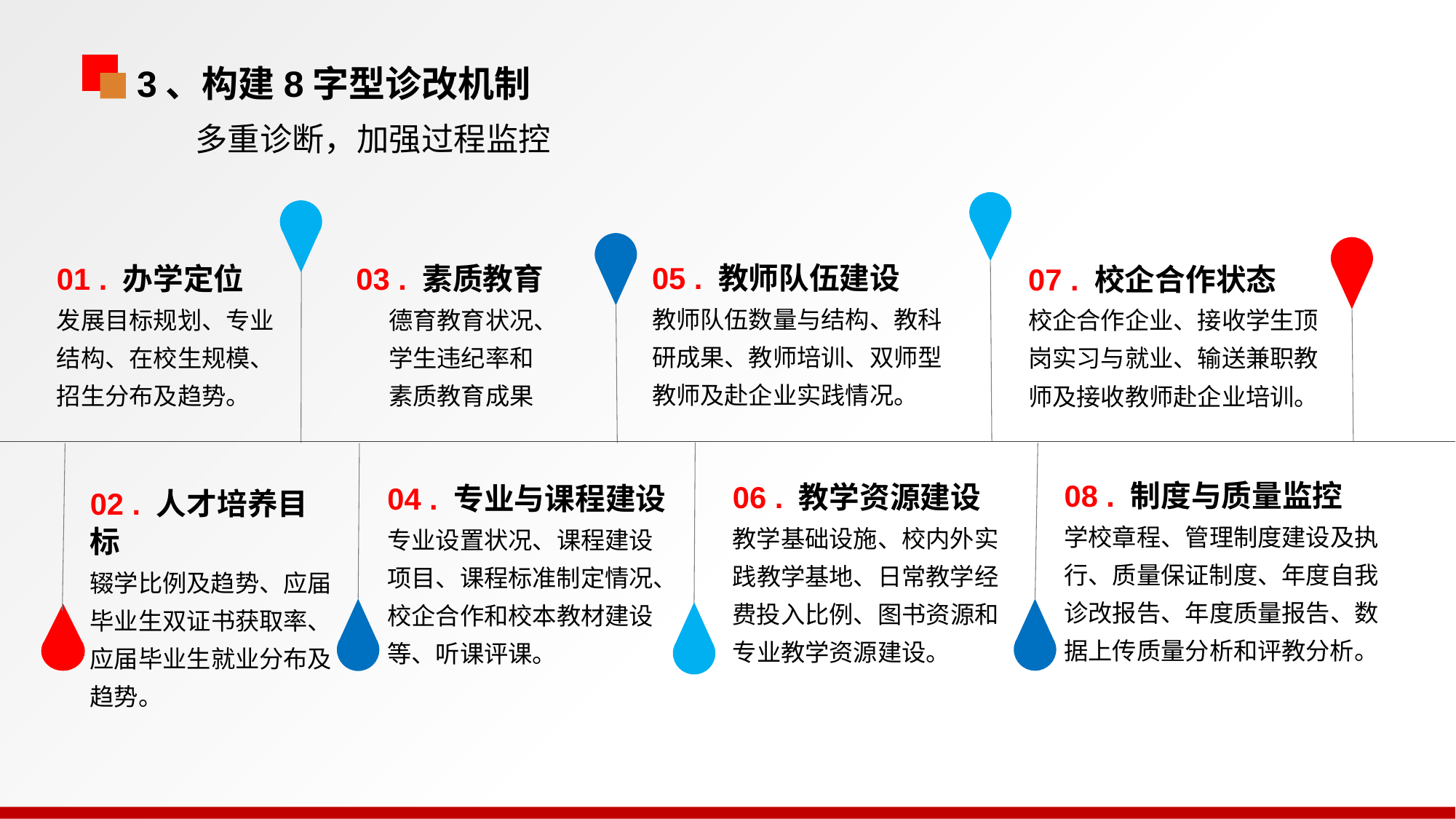

3、构建8字型诊改机制

多重诊断，加强过程监控

05 . 教师队伍建设
教师队伍数量与结构、教科研成果、教师培训、双师型教师及赴企业实践情况。
01 . 办学定位
发展目标规划、专业结构、在校生规模、招生分布及趋势。
  03 . 素质教育
        德育教育状况、
        学生违纪率和
        素质教育成果
07 . 校企合作状态
校企合作企业、接收学生顶岗实习与就业、输送兼职教师及接收教师赴企业培训。

08 . 制度与质量监控
学校章程、管理制度建设及执行、质量保证制度、年度自我诊改报告、年度质量报告、数据上传质量分析和评教分析。
06 . 教学资源建设
教学基础设施、校内外实践教学基地、日常教学经费投入比例、图书资源和专业教学资源建设。
04 . 专业与课程建设
专业设置状况、课程建设项目、课程标准制定情况、校企合作和校本教材建设等、听课评课。
02 . 人才培养目标
辍学比例及趋势、应届毕业生双证书获取率、应届毕业生就业分布及趋势。